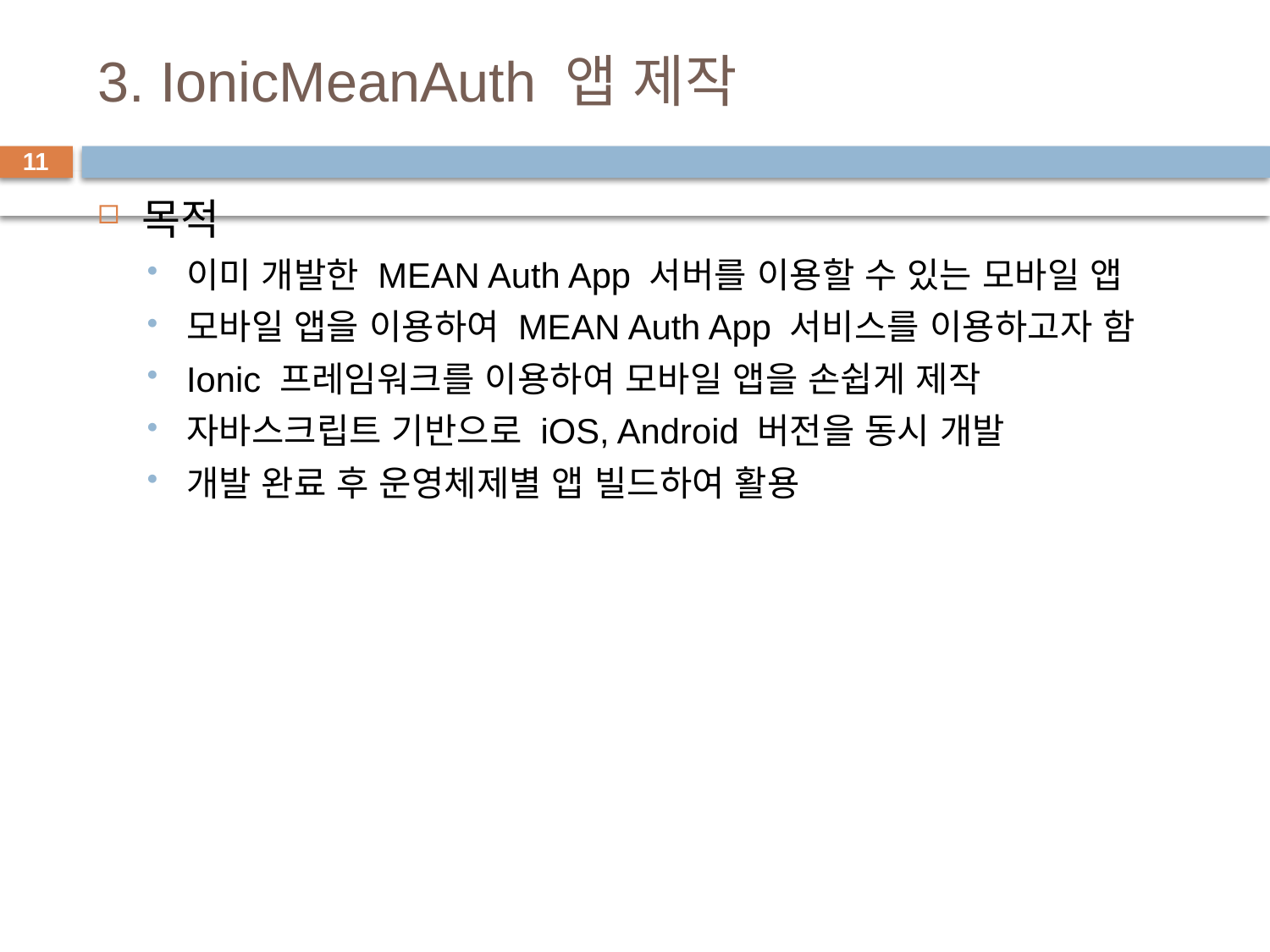

# 3. IonicMeanAuth 앱 제작
11
목적
이미 개발한 MEAN Auth App 서버를 이용할 수 있는 모바일 앱
모바일 앱을 이용하여 MEAN Auth App 서비스를 이용하고자 함
Ionic 프레임워크를 이용하여 모바일 앱을 손쉽게 제작
자바스크립트 기반으로 iOS, Android 버전을 동시 개발
개발 완료 후 운영체제별 앱 빌드하여 활용